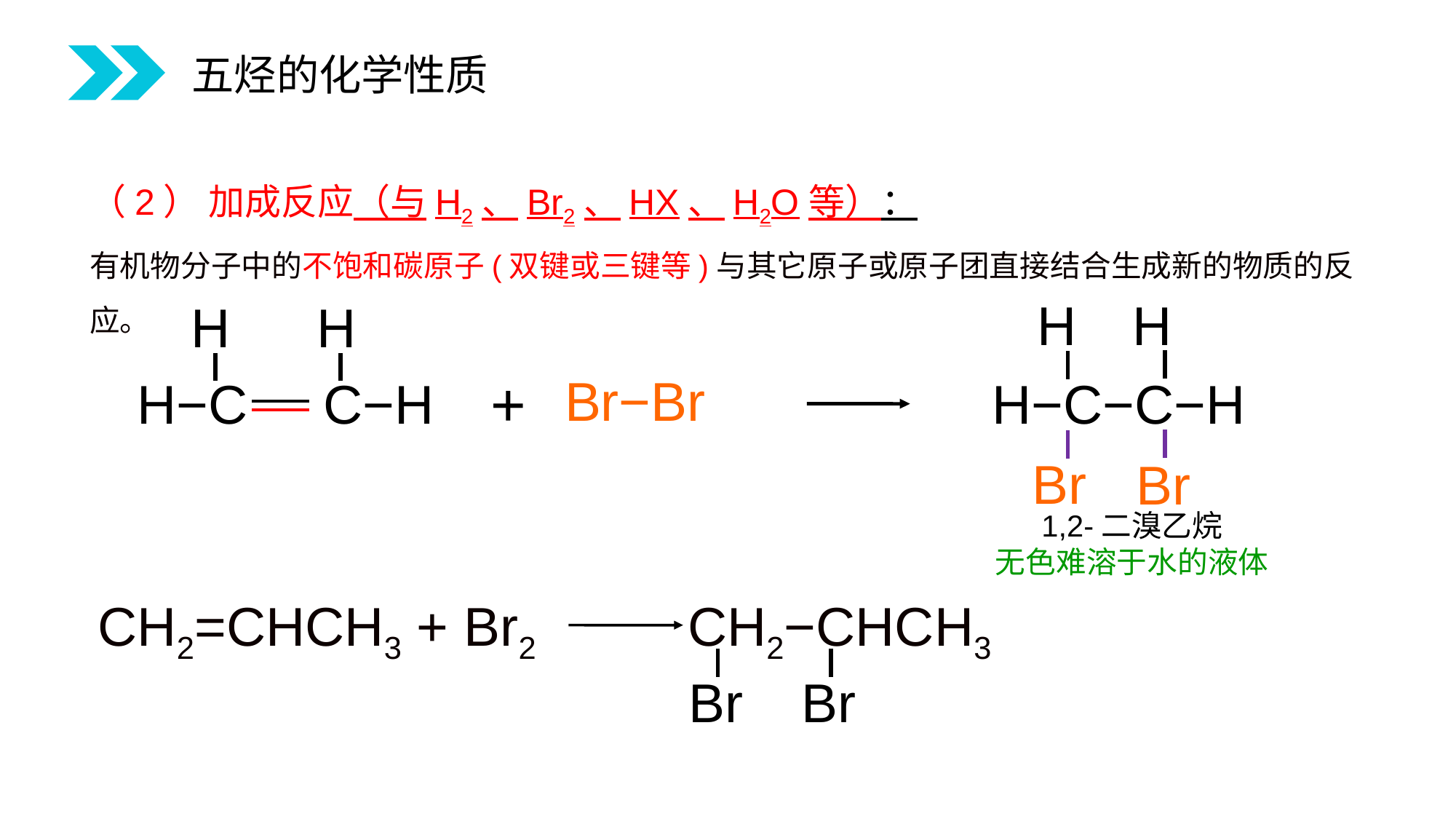

五烃的化学性质
（2） 加成反应（与H2、Br2、HX、H2O等）：
有机物分子中的不饱和碳原子(双键或三键等)与其它原子或原子团直接结合生成新的物质的反应。
H
H
H−C−C−H
Br
Br
H
H
H−C     C−H
+
Br−Br

1,2-二溴乙烷
无色难溶于水的液体
CH2=CHCH3 + Br2

CH2−CHCH3
Br
Br